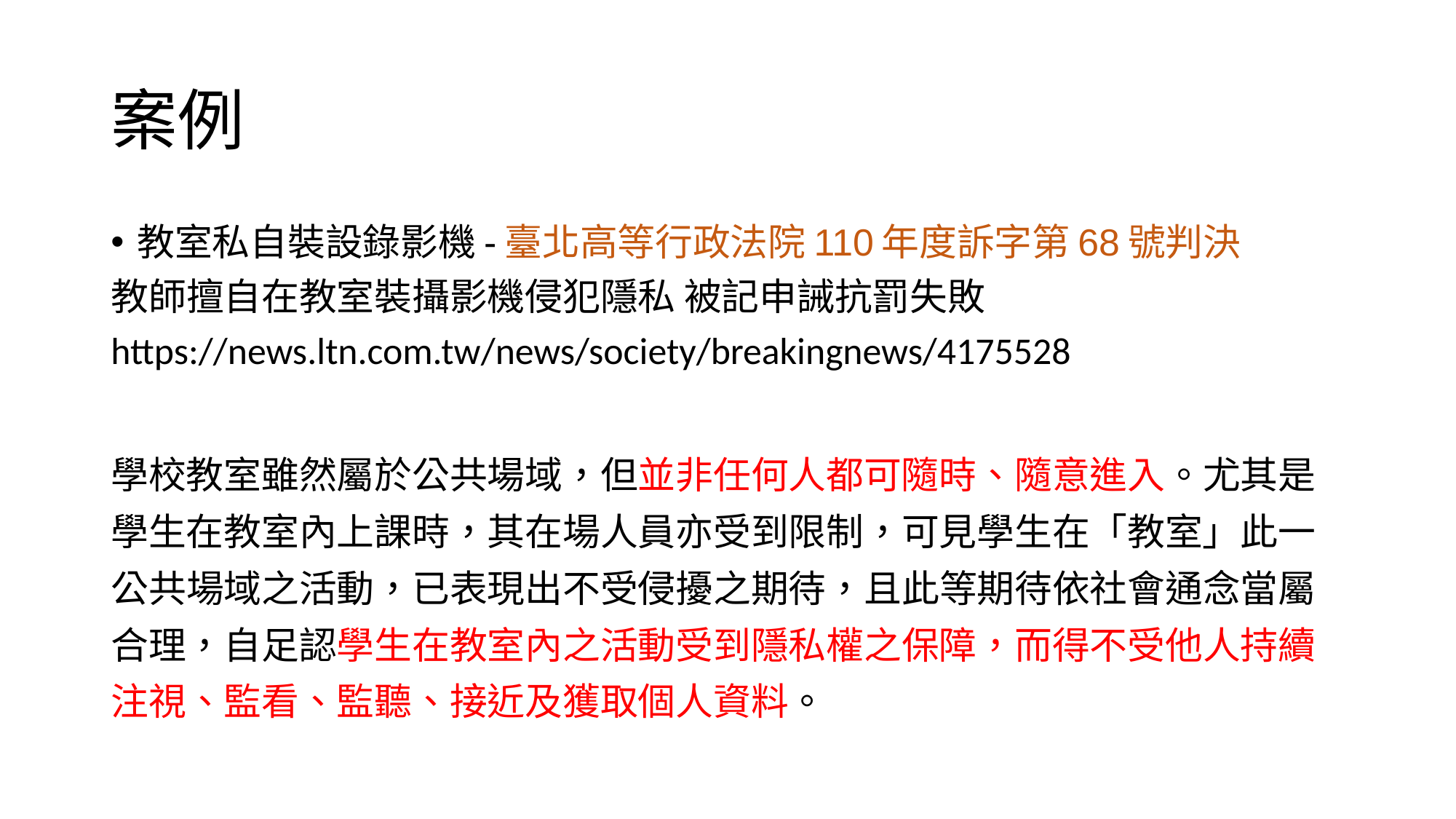

# 案例
教室私自裝設錄影機-臺北高等行政法院110年度訴字第68號判決
教師擅自在教室裝攝影機侵犯隱私 被記申誡抗罰失敗
https://news.ltn.com.tw/news/society/breakingnews/4175528

學校教室雖然屬於公共場域，但並非任何人都可隨時、隨意進入。尤其是學生在教室內上課時，其在場人員亦受到限制，可見學生在「教室」此一公共場域之活動，已表現出不受侵擾之期待，且此等期待依社會通念當屬合理，自足認學生在教室內之活動受到隱私權之保障，而得不受他人持續注視、監看、監聽、接近及獲取個人資料。